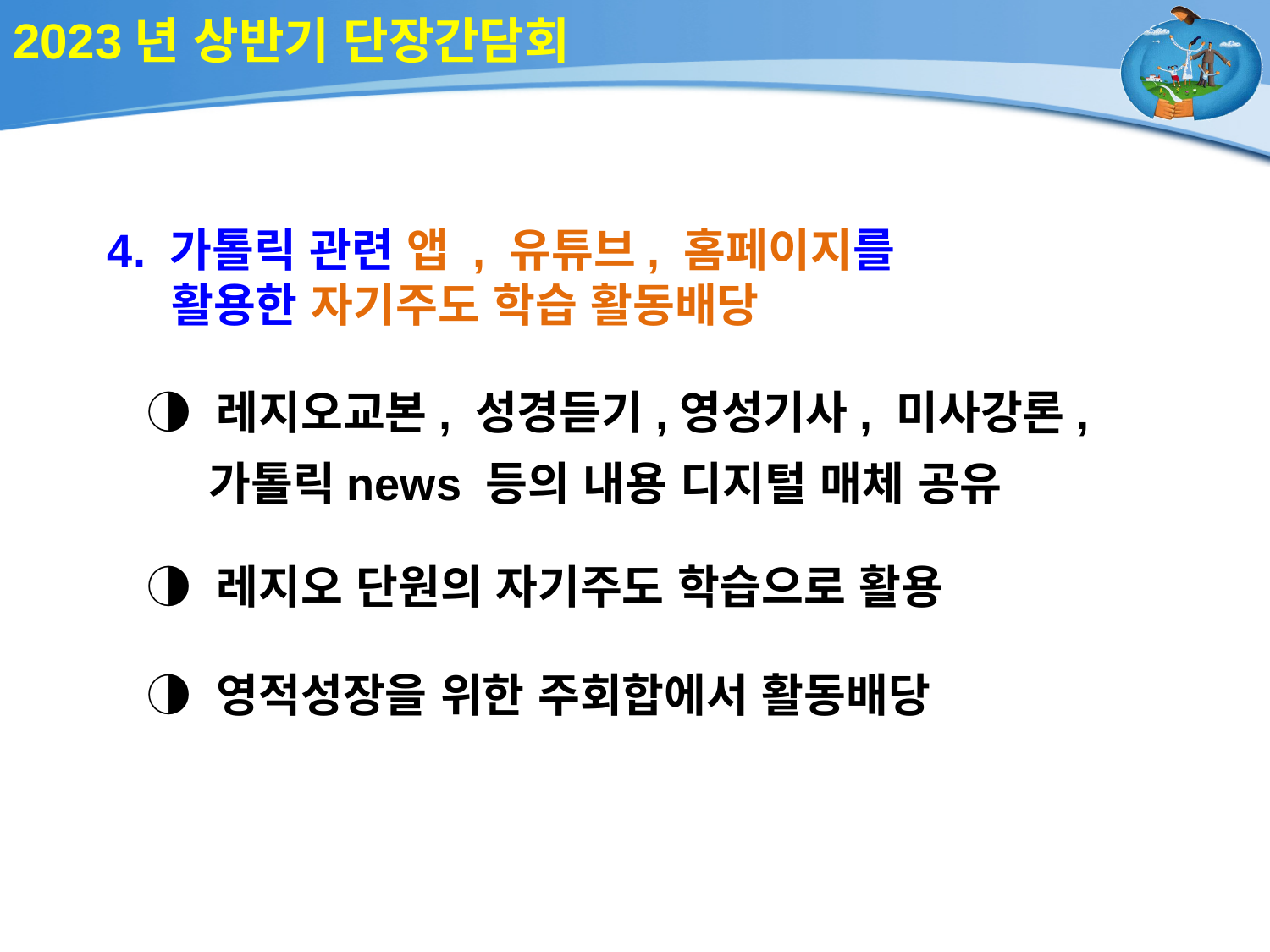

2023년 상반기 단장간담회
4. 가톨릭 관련 앱 , 유튜브, 홈페이지를
  활용한 자기주도 학습 활동배당

   ◑ 레지오교본, 성경듣기,영성기사, 미사강론,
       가톨릭news 등의 내용 디지털 매체 공유

   ◑ 레지오 단원의 자기주도 학습으로 활용

   ◑ 영적성장을 위한 주회합에서 활동배당